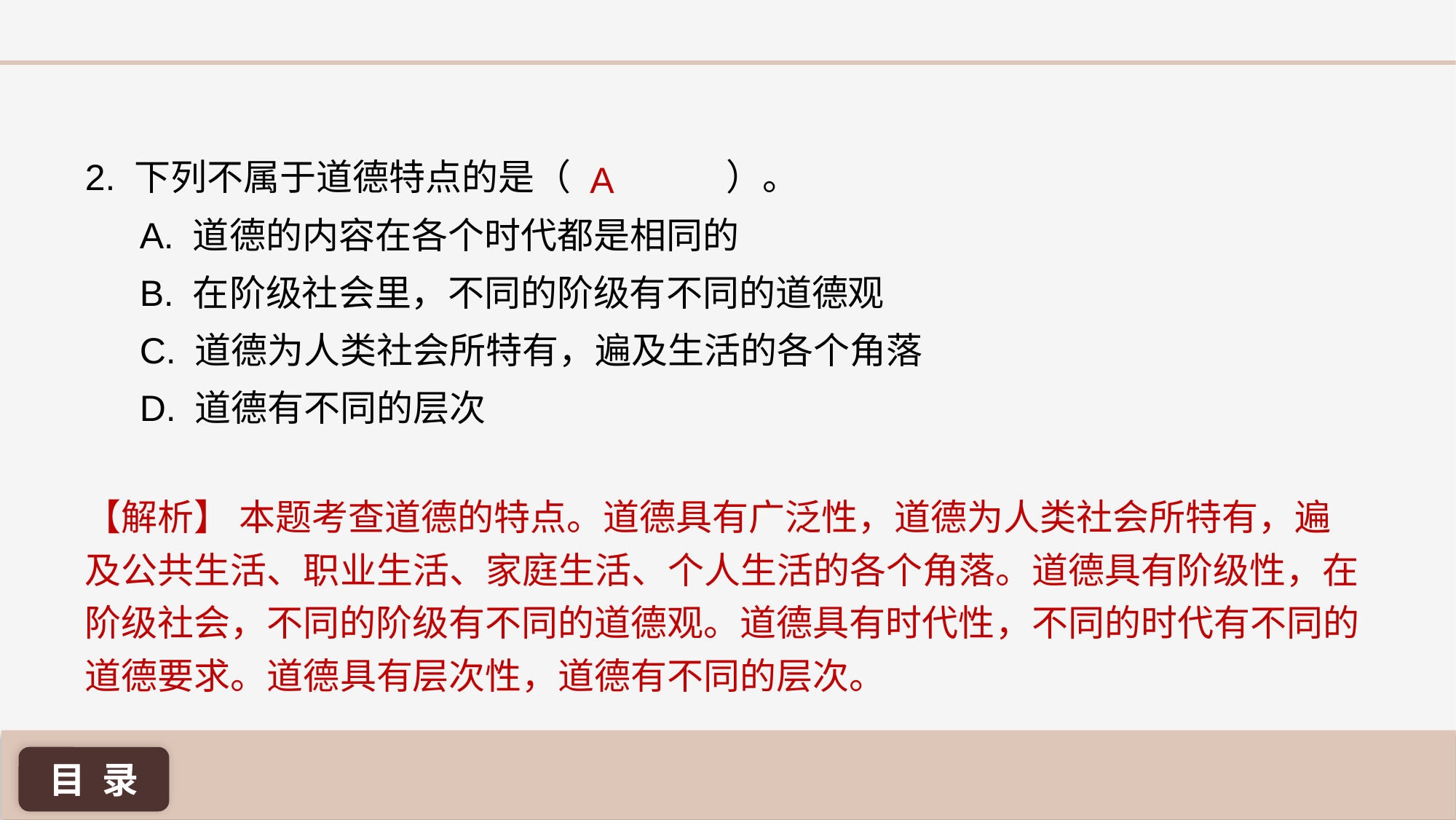

A
2. 下列不属于道德特点的是（ 	     ）。
A. 道德的内容在各个时代都是相同的
B. 在阶级社会里，不同的阶级有不同的道德观
C. 道德为人类社会所特有，遍及生活的各个角落
D. 道德有不同的层次
【解析】 本题考查道德的特点。道德具有广泛性，道德为人类社会所特有，遍及公共生活、职业生活、家庭生活、个人生活的各个角落。道德具有阶级性，在阶级社会，不同的阶级有不同的道德观。道德具有时代性，不同的时代有不同的道德要求。道德具有层次性，道德有不同的层次。